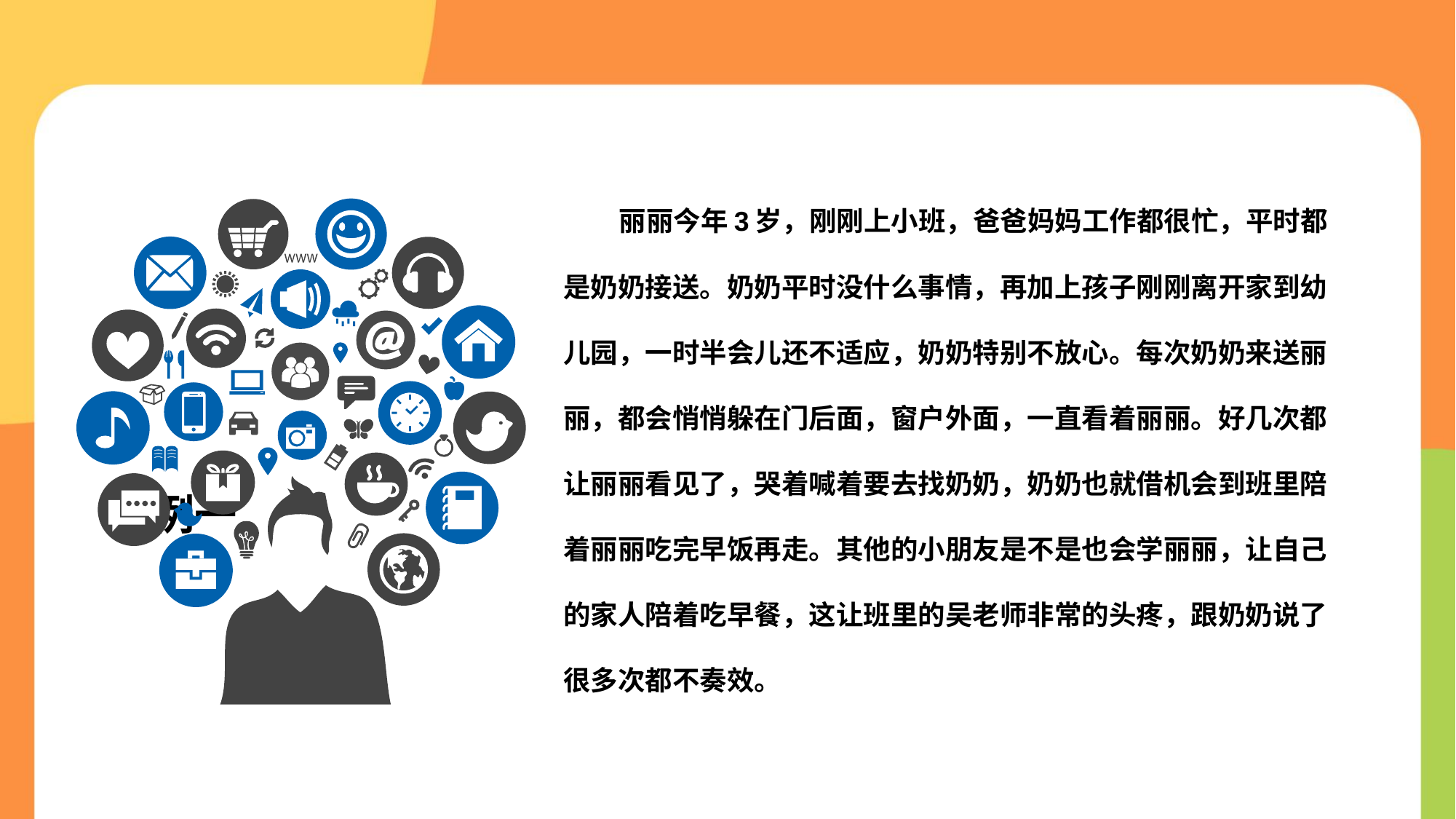

丽丽今年3岁，刚刚上小班，爸爸妈妈工作都很忙，平时都

是奶奶接送。奶奶平时没什么事情，再加上孩子刚刚离开家到幼

儿园，一时半会儿还不适应，奶奶特别不放心。每次奶奶来送丽

丽，都会悄悄躲在门后面，窗户外面，一直看着丽丽。好几次都

让丽丽看见了，哭着喊着要去找奶奶，奶奶也就借机会到班里陪

着丽丽吃完早饭再走。其他的小朋友是不是也会学丽丽，让自己

的家人陪着吃早餐，这让班里的吴老师非常的头疼，跟奶奶说了

很多次都不奏效。
# 案例一